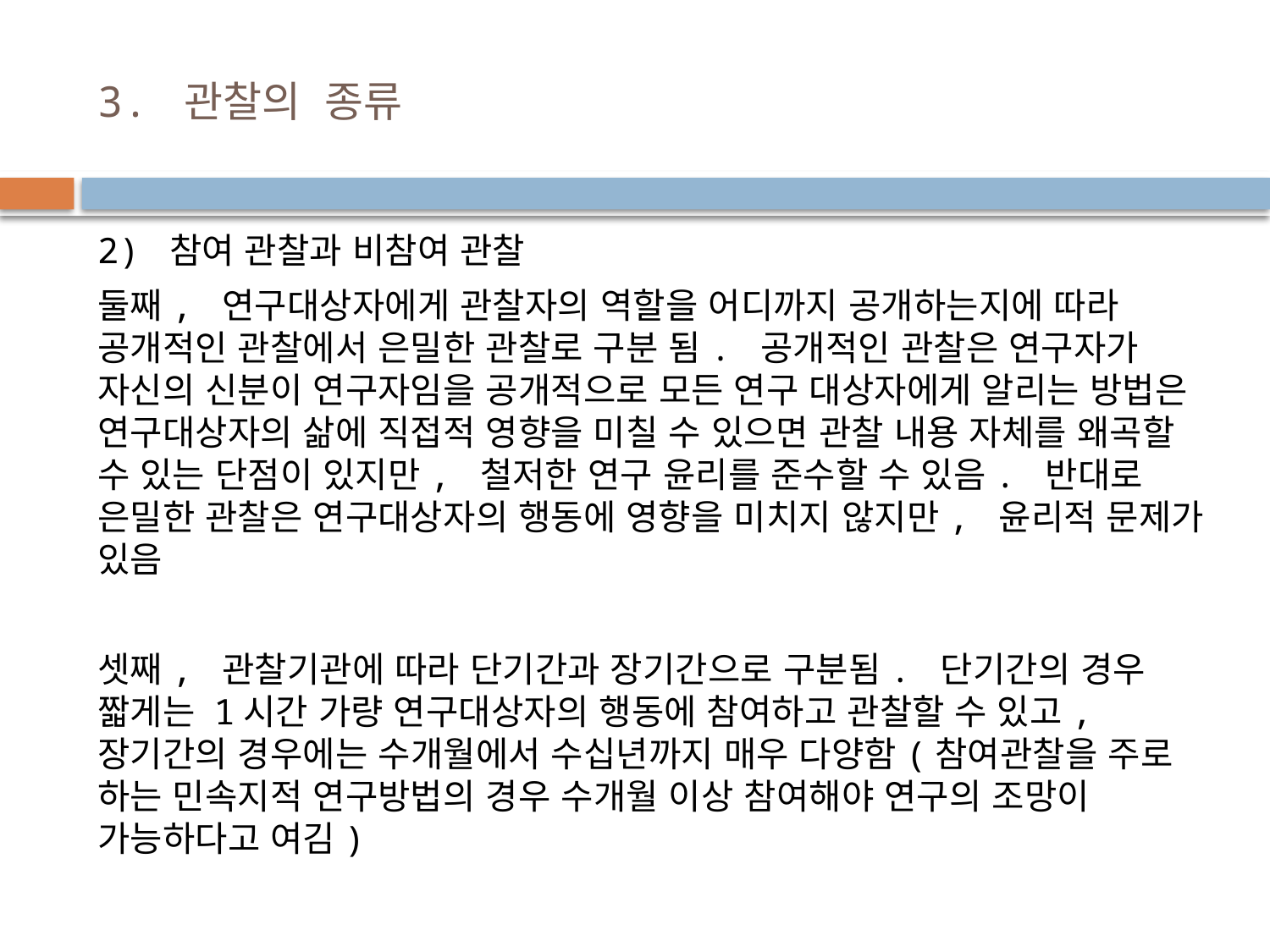

# 3. 관찰의  종류
2) 참여 관찰과 비참여 관찰
둘째, 연구대상자에게 관찰자의 역할을 어디까지 공개하는지에 따라 공개적인 관찰에서 은밀한 관찰로 구분 됨. 공개적인 관찰은 연구자가 자신의 신분이 연구자임을 공개적으로 모든 연구 대상자에게 알리는 방법은 연구대상자의 삶에 직접적 영향을 미칠 수 있으면 관찰 내용 자체를 왜곡할 수 있는 단점이 있지만, 철저한 연구 윤리를 준수할 수 있음. 반대로 은밀한 관찰은 연구대상자의 행동에 영향을 미치지 않지만, 윤리적 문제가 있음

셋째, 관찰기관에 따라 단기간과 장기간으로 구분됨. 단기간의 경우 짧게는 1시간 가량 연구대상자의 행동에 참여하고 관찰할 수 있고, 장기간의 경우에는 수개월에서 수십년까지 매우 다양함(참여관찰을 주로 하는 민속지적 연구방법의 경우 수개월 이상 참여해야 연구의 조망이 가능하다고 여김)